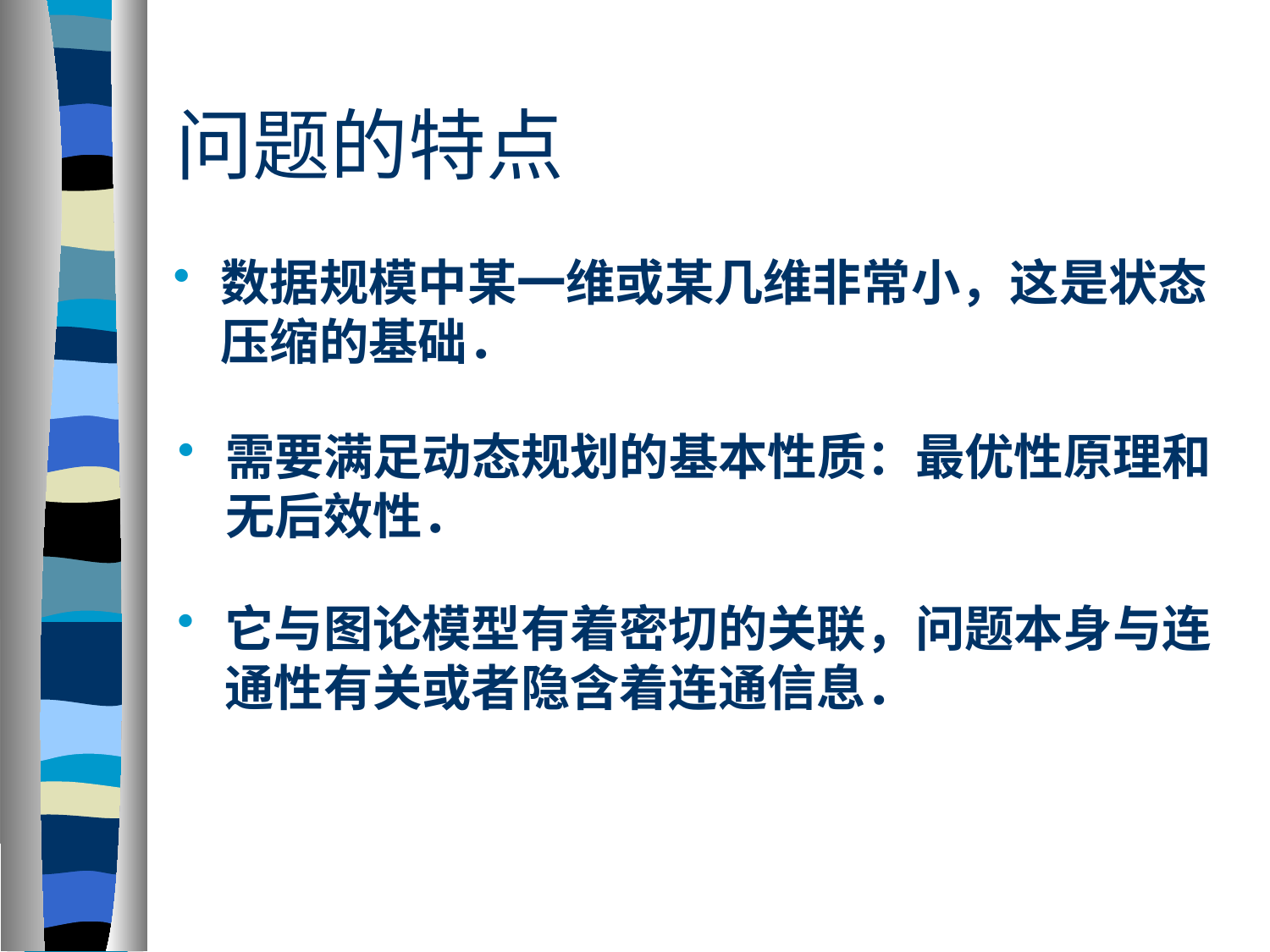

# 问题的特点
数据规模中某一维或某几维非常小，这是状态压缩的基础．
需要满足动态规划的基本性质：最优性原理和无后效性．
它与图论模型有着密切的关联，问题本身与连通性有关或者隐含着连通信息．